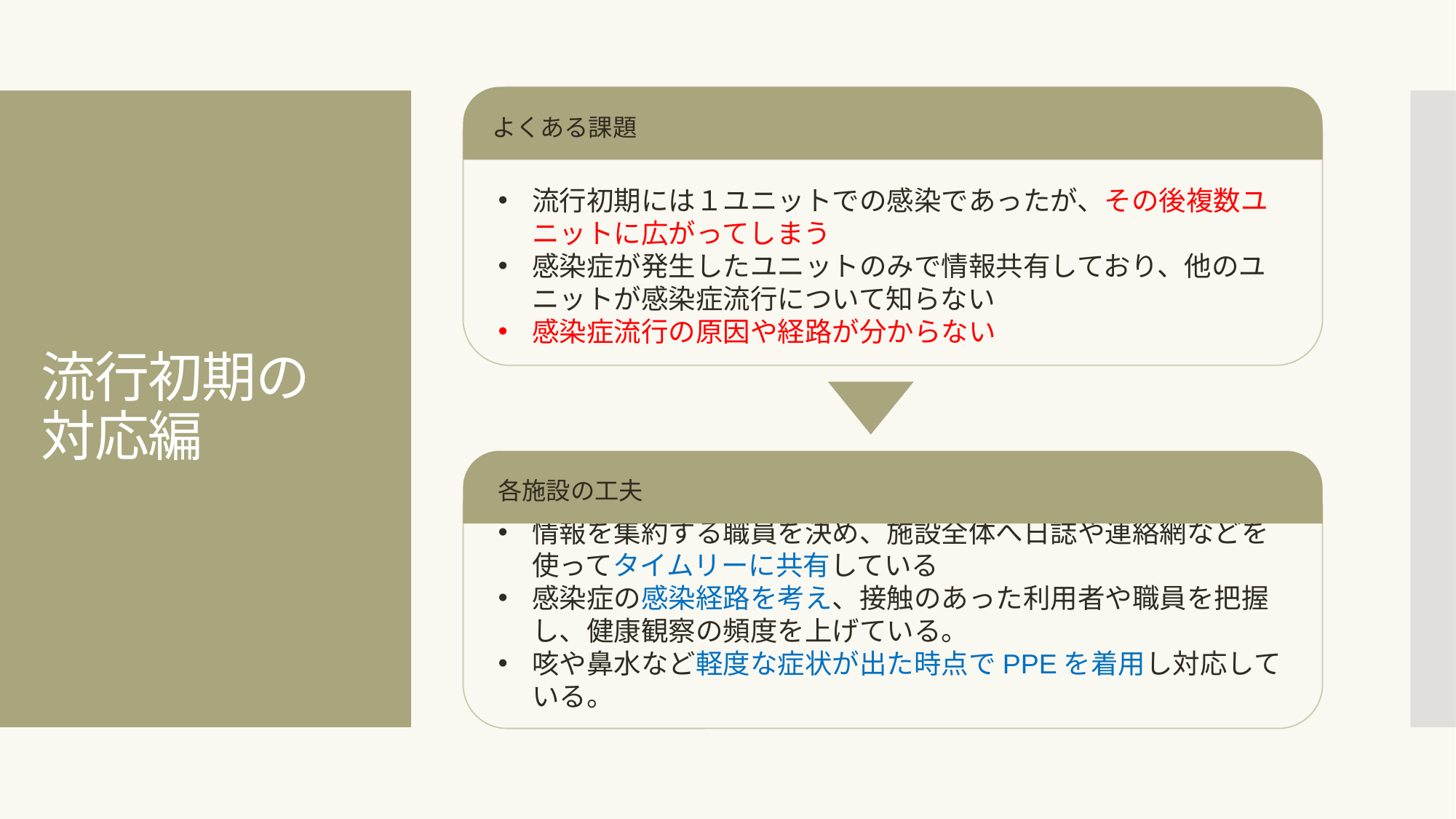

よくある課題
# 流行初期の 対応編
流行初期には１ユニットでの感染であったが、その後複数ユニットに広がってしまう
感染症が発生したユニットのみで情報共有しており、他のユニットが感染症流行について知らない
感染症流行の原因や経路が分からない

各施設の工夫
情報を集約する職員を決め、施設全体へ日誌や連絡網などを使ってタイムリーに共有している
感染症の感染経路を考え、接触のあった利用者や職員を把握し、健康観察の頻度を上げている。
咳や鼻水など軽度な症状が出た時点でPPEを着用し対応している。